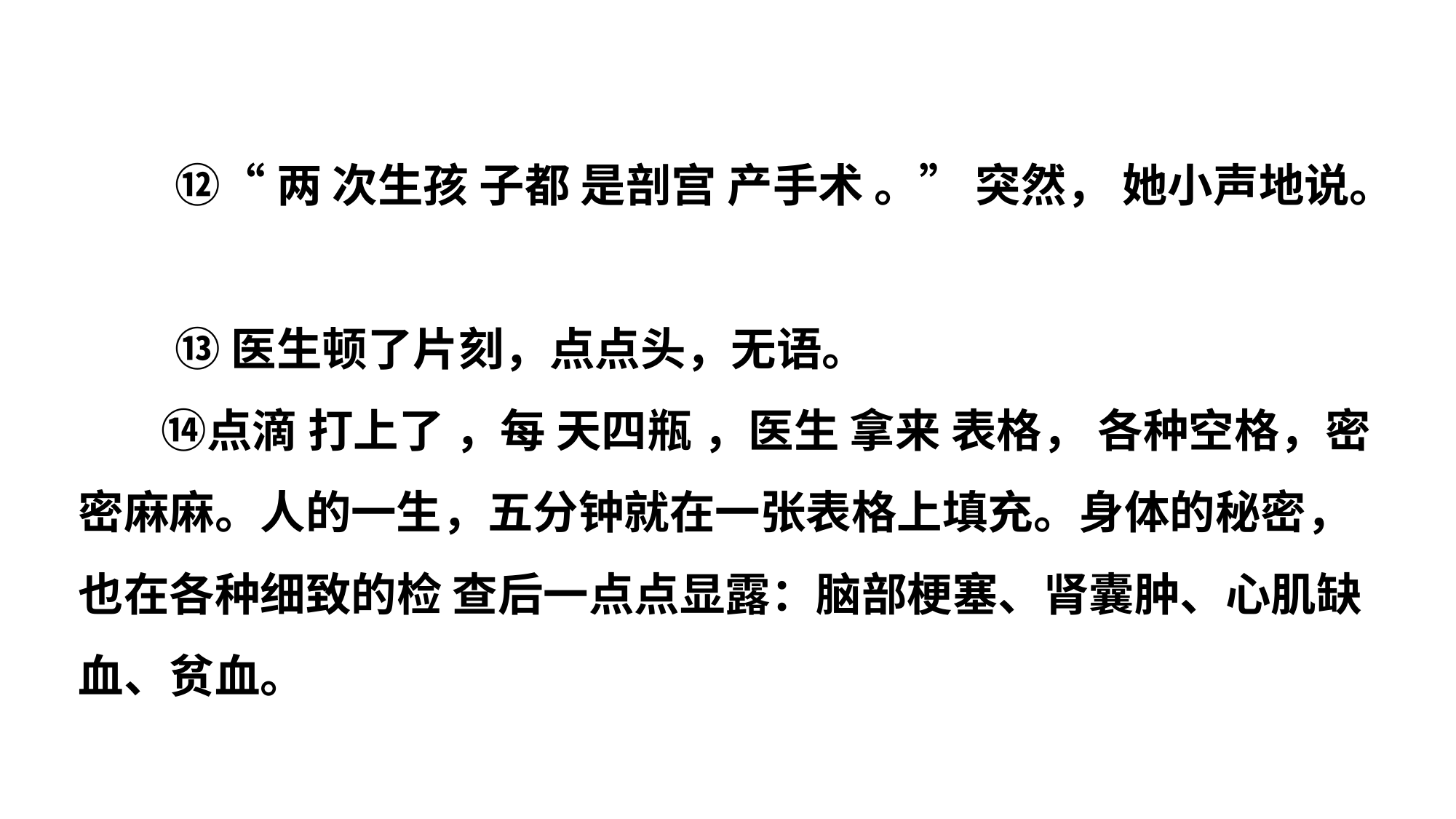

⑫“两 次生孩 子都 是剖宫 产手术 。” 突然， 她小声地说。
⑬医生顿了片刻，点点头，无语。
        ⑭点滴 打上了 ，每 天四瓶 ，医生 拿来 表格， 各种空格，密密麻麻。人的一生，五分钟就在一张表格上填充。身体的秘密，也在各种细致的检 查后一点点显露：脑部梗塞、肾囊肿、心肌缺 血、贫血。